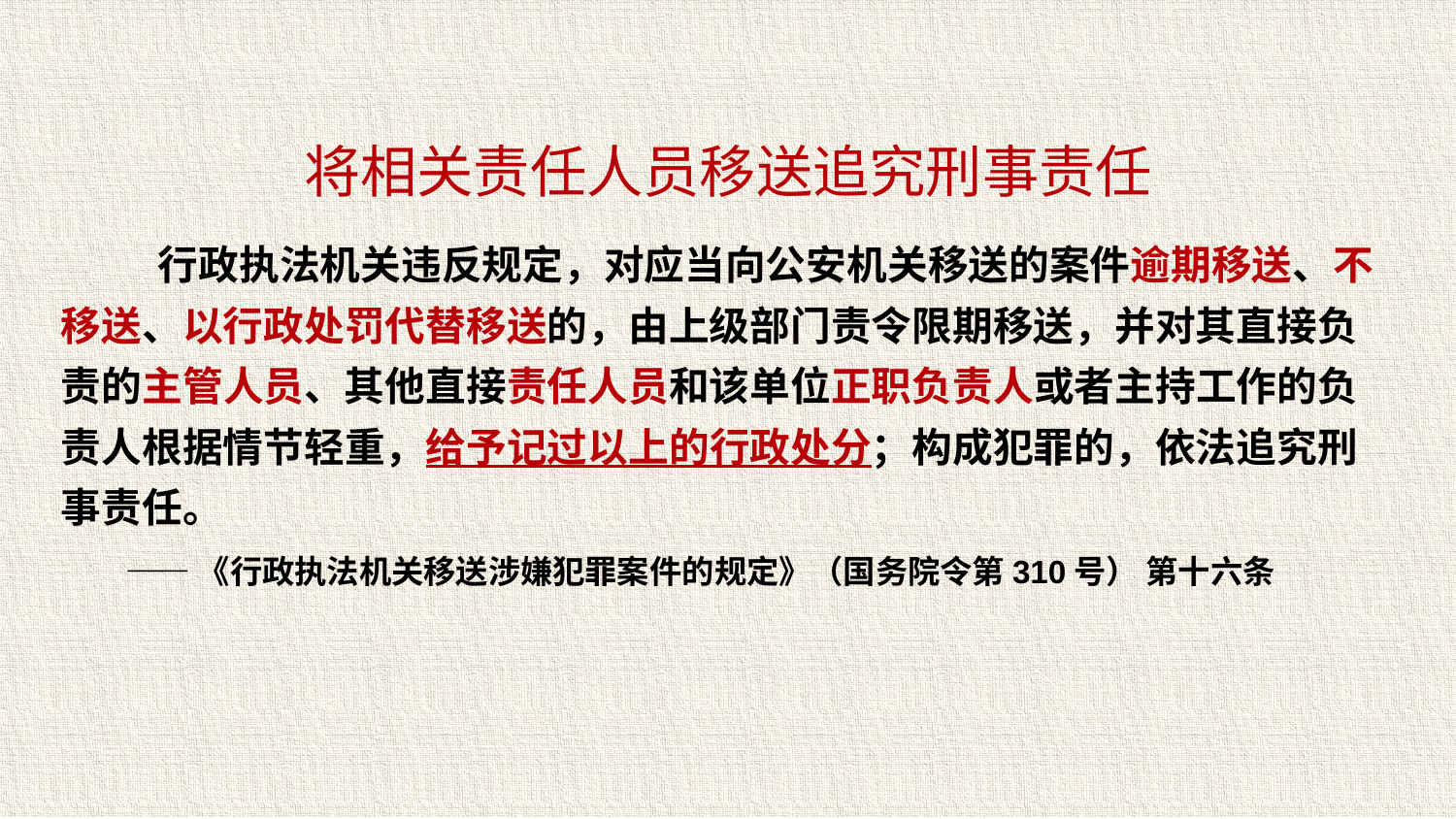

将相关责任人员移送追究刑事责任
       　行政执法机关违反规定，对应当向公安机关移送的案件逾期移送、不移送、以行政处罚代替移送的，由上级部门责令限期移送，并对其直接负责的主管人员、其他直接责任人员和该单位正职负责人或者主持工作的负责人根据情节轻重，给予记过以上的行政处分；构成犯罪的，依法追究刑事责任。
       ——《行政执法机关移送涉嫌犯罪案件的规定》（国务院令第310号） 第十六条